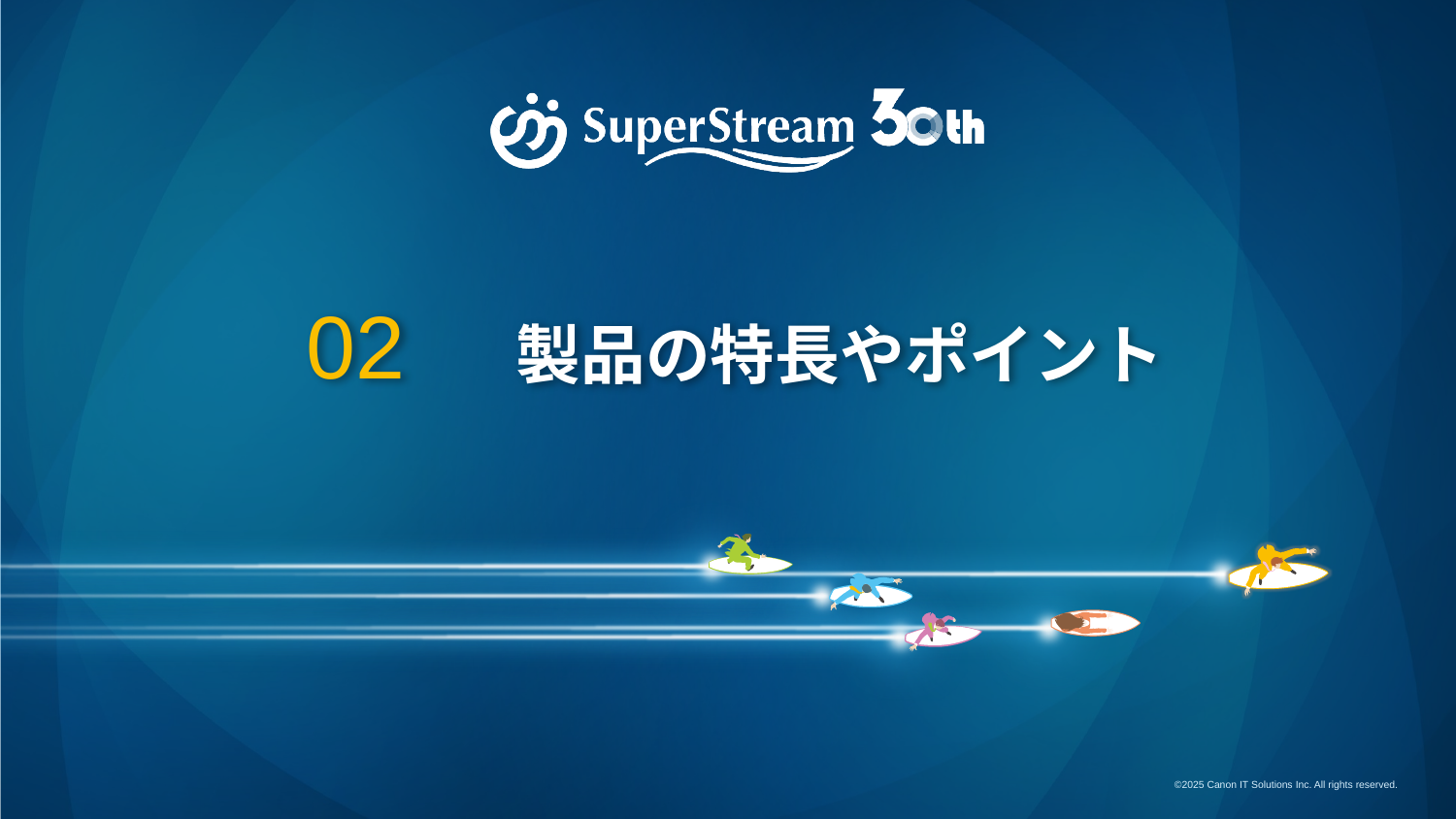

# 02　製品の特長やポイント
©2025 Canon IT Solutions Inc. All rights reserved.